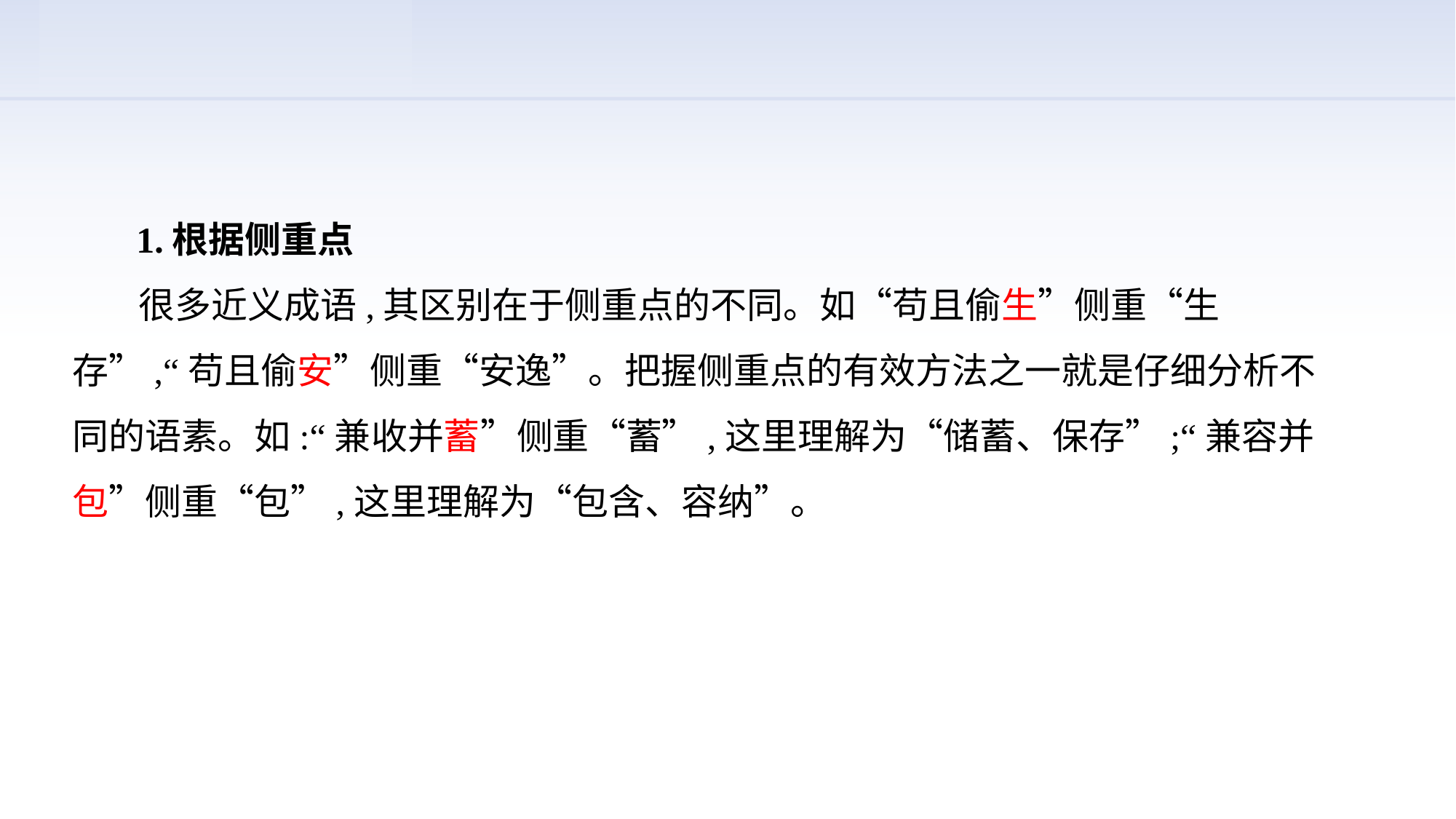

1.根据侧重点
       很多近义成语,其区别在于侧重点的不同。如“苟且偷生”侧重“生存”,“苟且偷安”侧重“安逸”。把握侧重点的有效方法之一就是仔细分析不同的语素。如:“兼收并蓄”侧重“蓄”,这里理解为“储蓄、保存”;“兼容并包”侧重“包”,这里理解为“包含、容纳”。